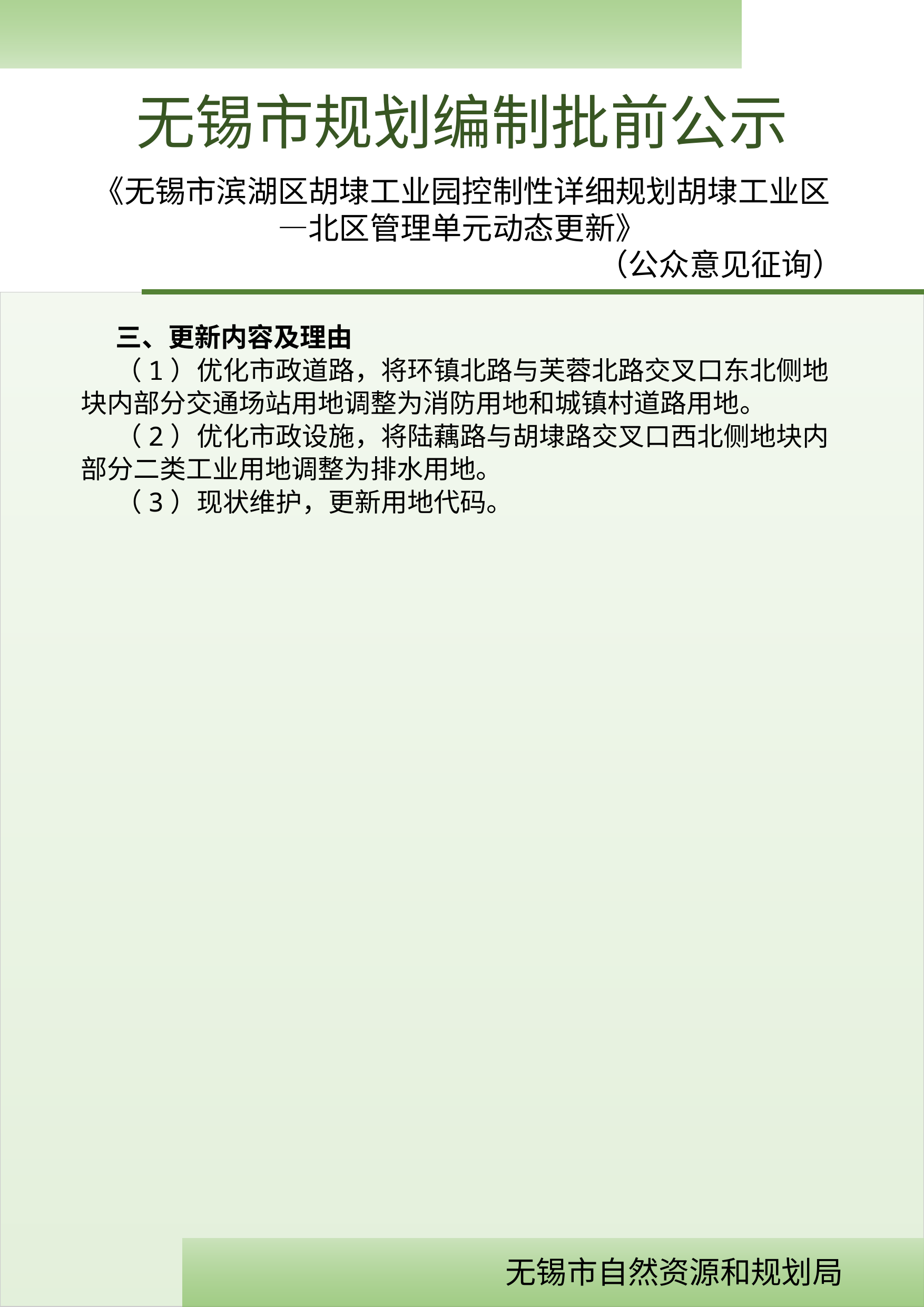

《无锡市滨湖区胡埭工业园控制性详细规划胡埭工业区—北区管理单元动态更新》
（公众意见征询）
三、更新内容及理由
（1）优化市政道路，将环镇北路与芙蓉北路交叉口东北侧地块内部分交通场站用地调整为消防用地和城镇村道路用地。
（2）优化市政设施，将陆藕路与胡埭路交叉口西北侧地块内部分二类工业用地调整为排水用地。
（3）现状维护，更新用地代码。